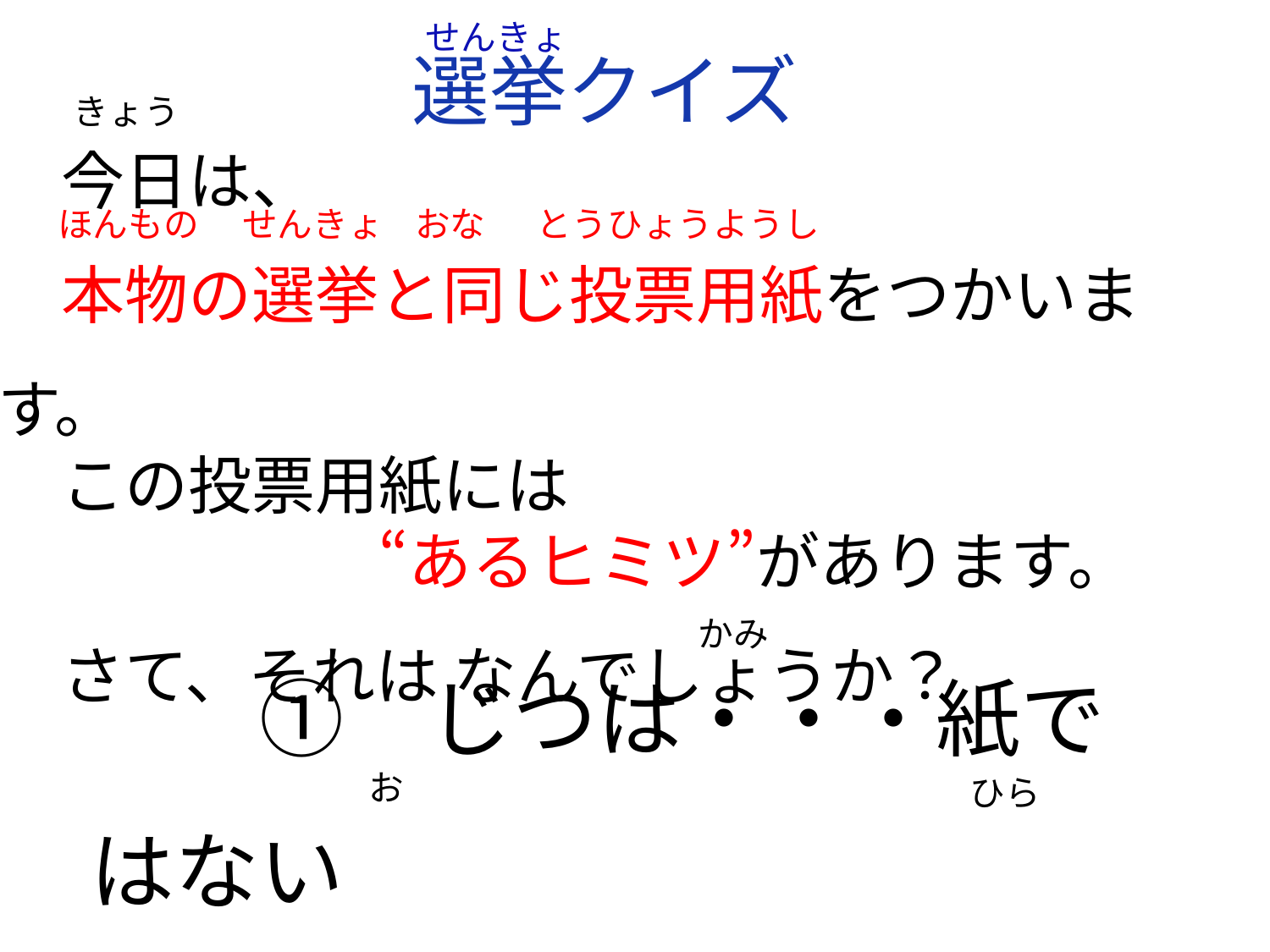

せんきょ
選挙クイズ
きょう
　今日は、
　本物の選挙と同じ投票用紙をつかいます。
　この投票用紙には
　　　　　　“あるヒミツ”があります。
　さて、それは なんでしょうか？
ほんもの　 せんきょ    おな　  とうひょうようし
かみ
　　①　じつは・・・紙ではない
　　②　折っても かってに開く
お
ひら